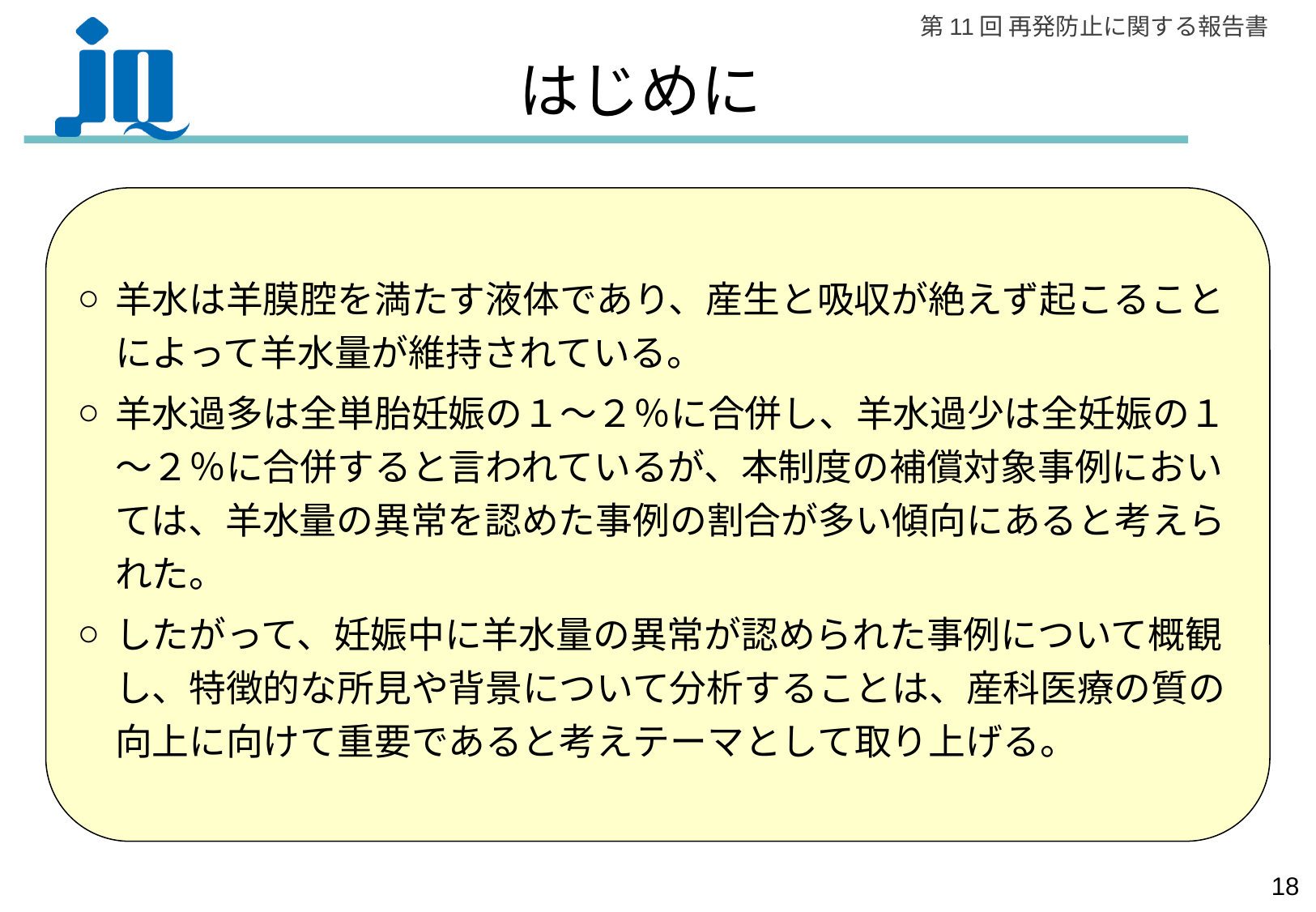

# はじめに
羊水は羊膜腔を満たす液体であり、産生と吸収が絶えず起こることによって羊水量が維持されている。
羊水過多は全単胎妊娠の１～２％に合併し、羊水過少は全妊娠の１～２％に合併すると言われているが、本制度の補償対象事例においては、羊水量の異常を認めた事例の割合が多い傾向にあると考えられた。
したがって、妊娠中に羊水量の異常が認められた事例について概観し、特徴的な所見や背景について分析することは、産科医療の質の向上に向けて重要であると考えテーマとして取り上げる。
18